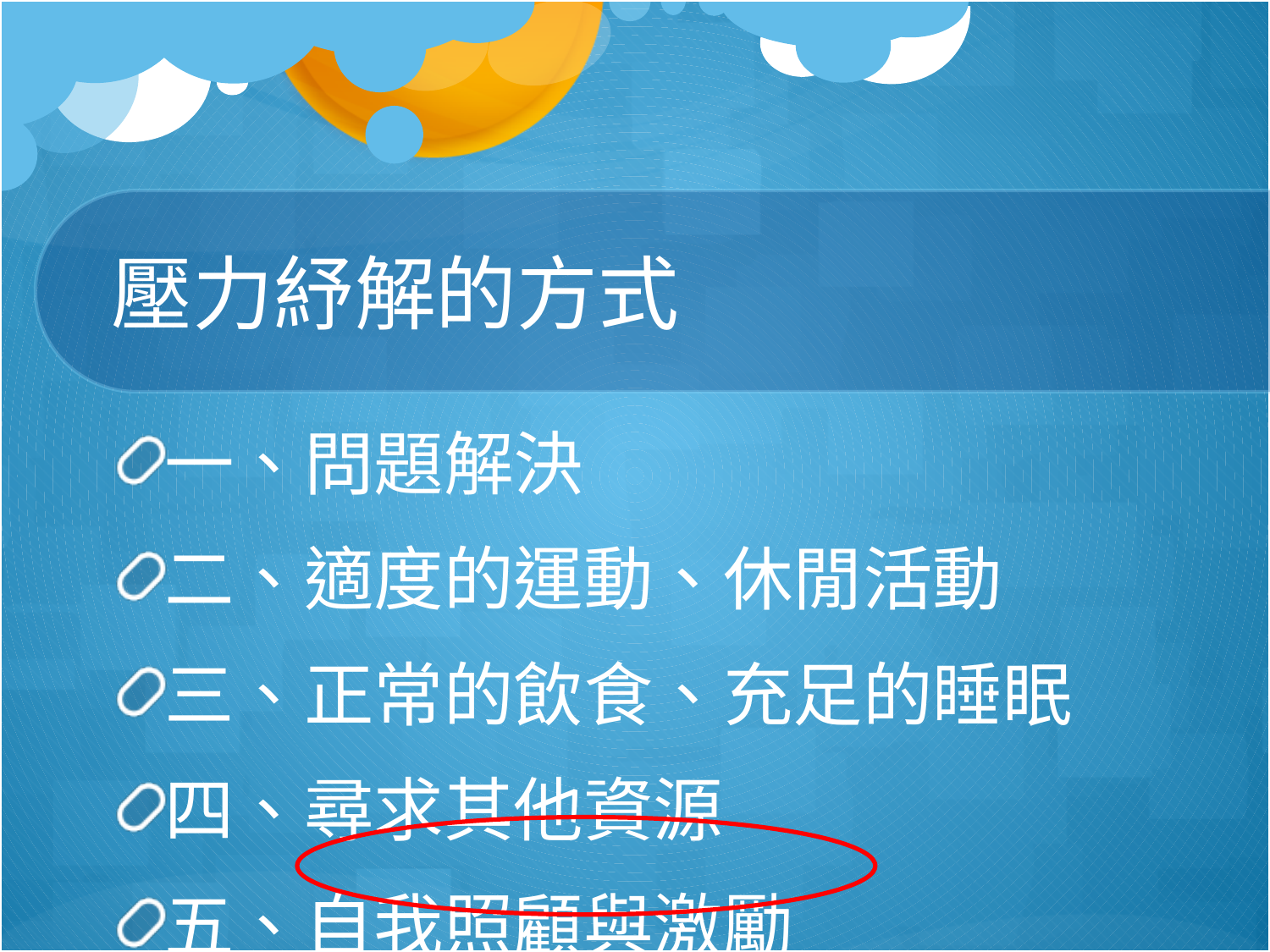

# 壓力紓解的方式
一、問題解決
二、適度的運動、休閒活動
三、正常的飲食、充足的睡眠
四、尋求其他資源
五、自我照顧與激勵